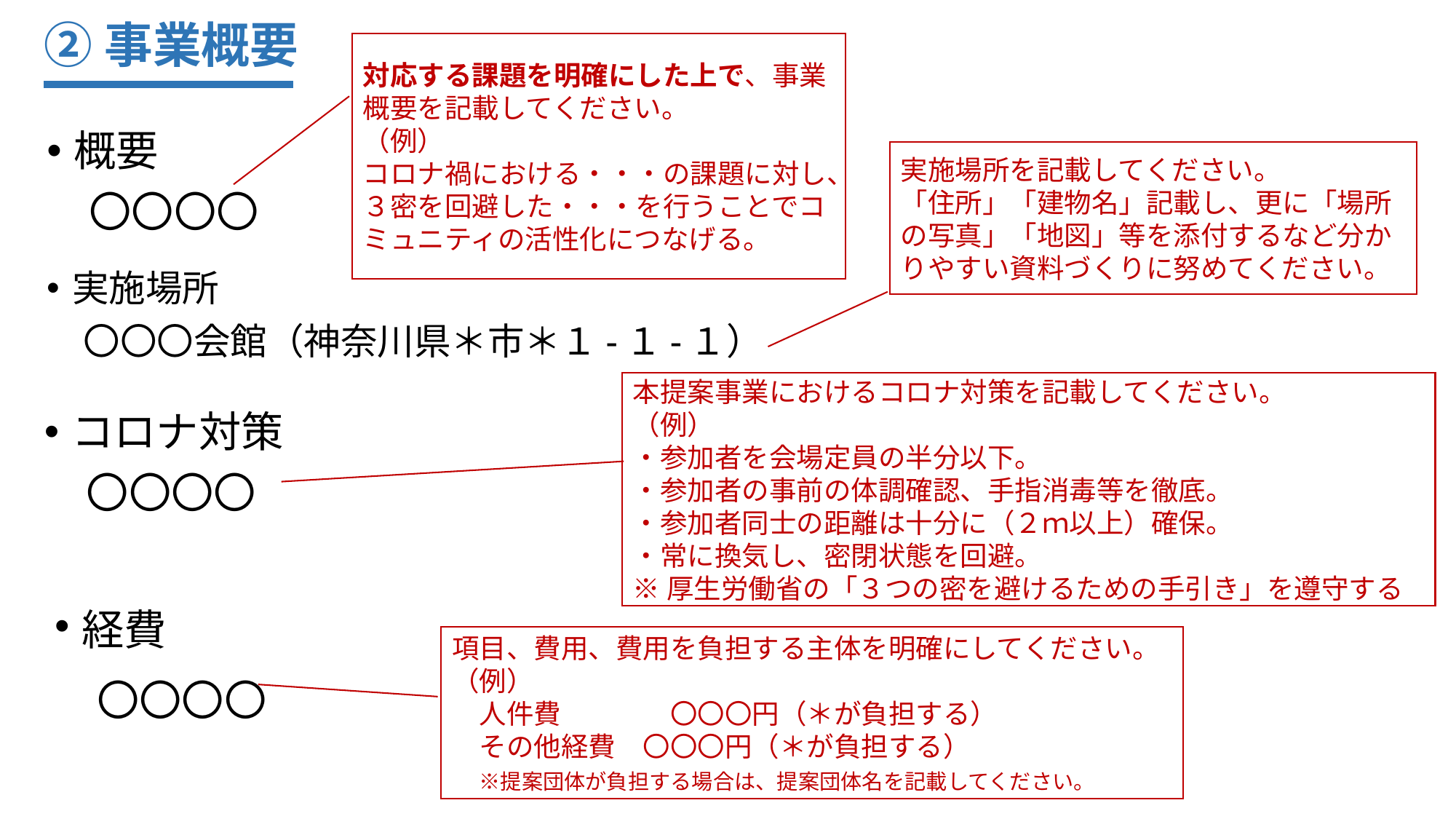

②事業概要
対応する課題を明確にした上で、事業概要を記載してください。
（例）
コロナ禍における・・・の課題に対し、３密を回避した・・・を行うことでコミュニティの活性化につなげる。

概要
　〇〇〇〇
実施場所を記載してください。
「住所」「建物名」記載し、更に「場所の写真」「地図」等を添付するなど分かりやすい資料づくりに努めてください。
実施場所
　〇〇〇会館（神奈川県＊市＊１-１-１）
本提案事業におけるコロナ対策を記載してください。
（例）
・参加者を会場定員の半分以下。
・参加者の事前の体調確認、手指消毒等を徹底。
・参加者同士の距離は十分に（２ｍ以上）確保。
・常に換気し、密閉状態を回避。
※厚生労働省の「３つの密を避けるための手引き」を遵守する
コロナ対策
　〇〇〇〇
経費
　〇〇〇〇
項目、費用、費用を負担する主体を明確にしてください。
（例）
　人件費　　　　〇〇〇円（＊が負担する）
　その他経費　〇〇〇円（＊が負担する）
　※提案団体が負担する場合は、提案団体名を記載してください。